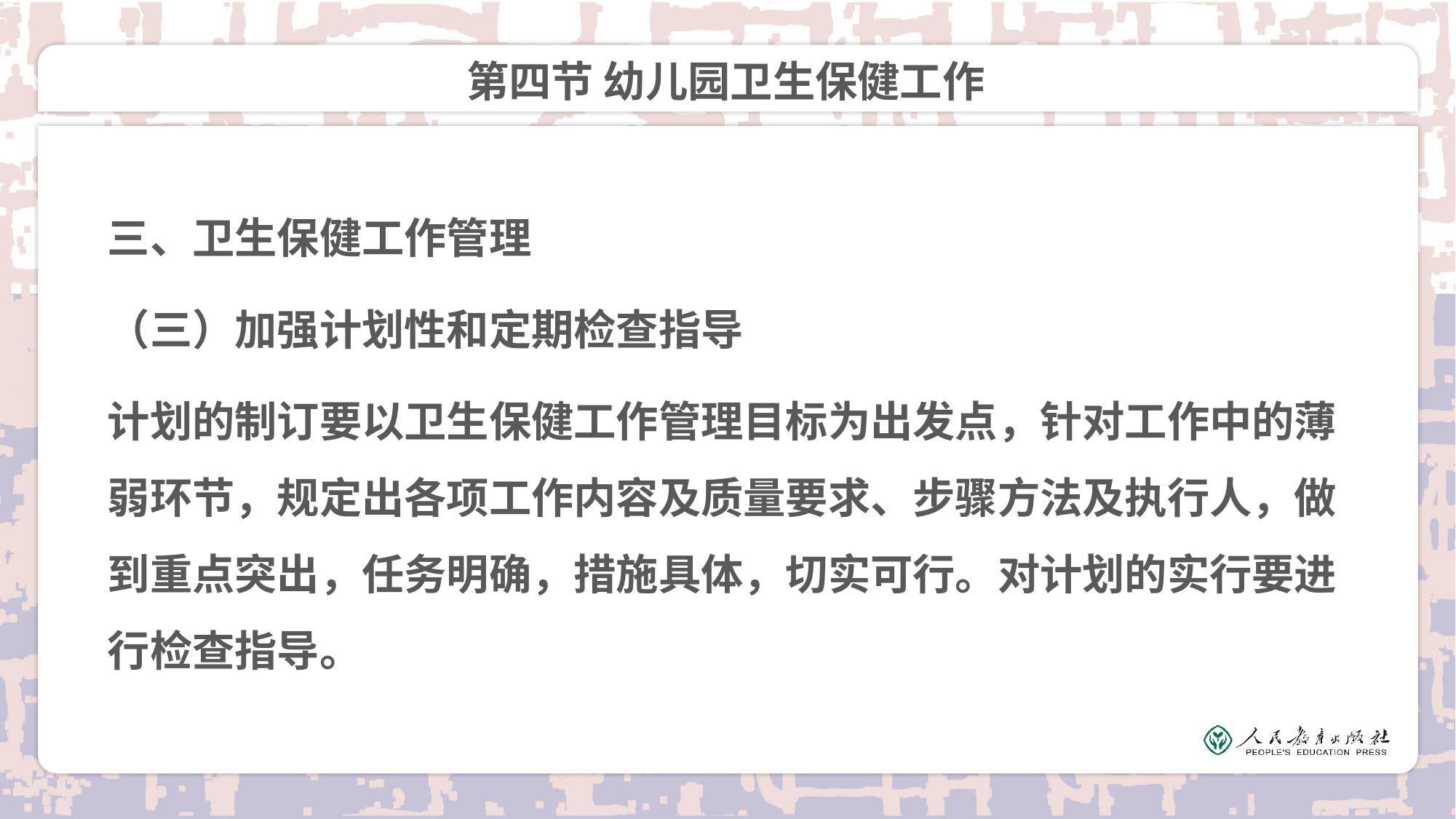

# 第四节 幼儿园卫生保健工作
三、卫生保健工作管理
（三）加强计划性和定期检查指导
计划的制订要以卫生保健工作管理目标为出发点，针对工作中的薄弱环节，规定出各项工作内容及质量要求、步骤方法及执行人，做到重点突出，任务明确，措施具体，切实可行。对计划的实行要进行检查指导。